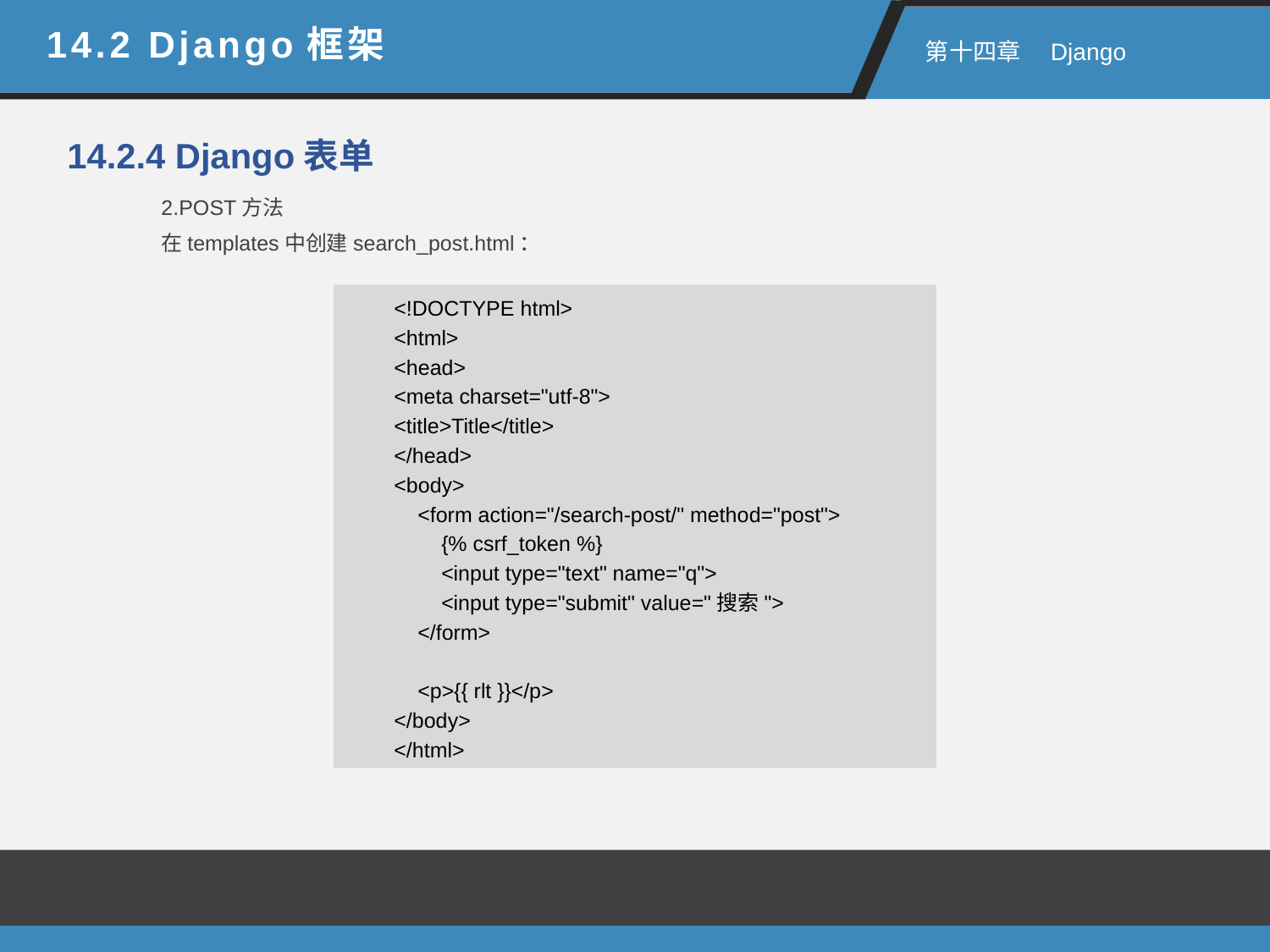

14.2 Django框架
  第十四章　Django
14.2.4 Django表单
2.POST方法
在templates中创建search_post.html：
<!DOCTYPE html>
<html>
<head>
<meta charset="utf-8">
<title>Title</title>
</head>
<body>
    <form action="/search-post/" method="post">
        {% csrf_token %}
        <input type="text" name="q">
        <input type="submit" value="搜索">
    </form>

    <p>{{ rlt }}</p>
</body>
</html>